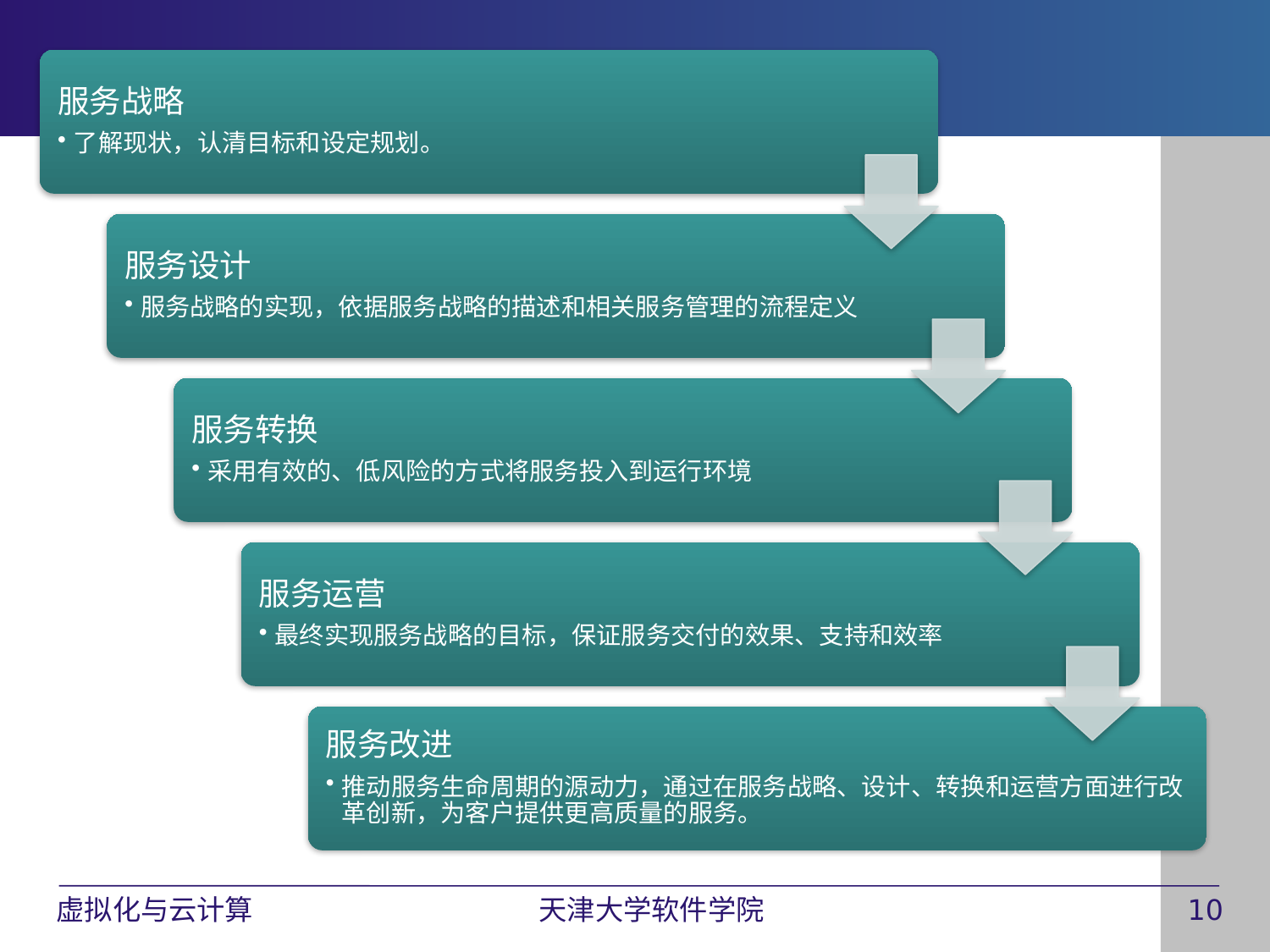

#
服务战略
了解现状，认清目标和设定规划。
服务设计
服务战略的实现，依据服务战略的描述和相关服务管理的流程定义
服务转换
采用有效的、低风险的方式将服务投入到运行环境
服务运营
最终实现服务战略的目标，保证服务交付的效果、支持和效率
服务改进
推动服务生命周期的源动力，通过在服务战略、设计、转换和运营方面进行改革创新，为客户提供更高质量的服务。